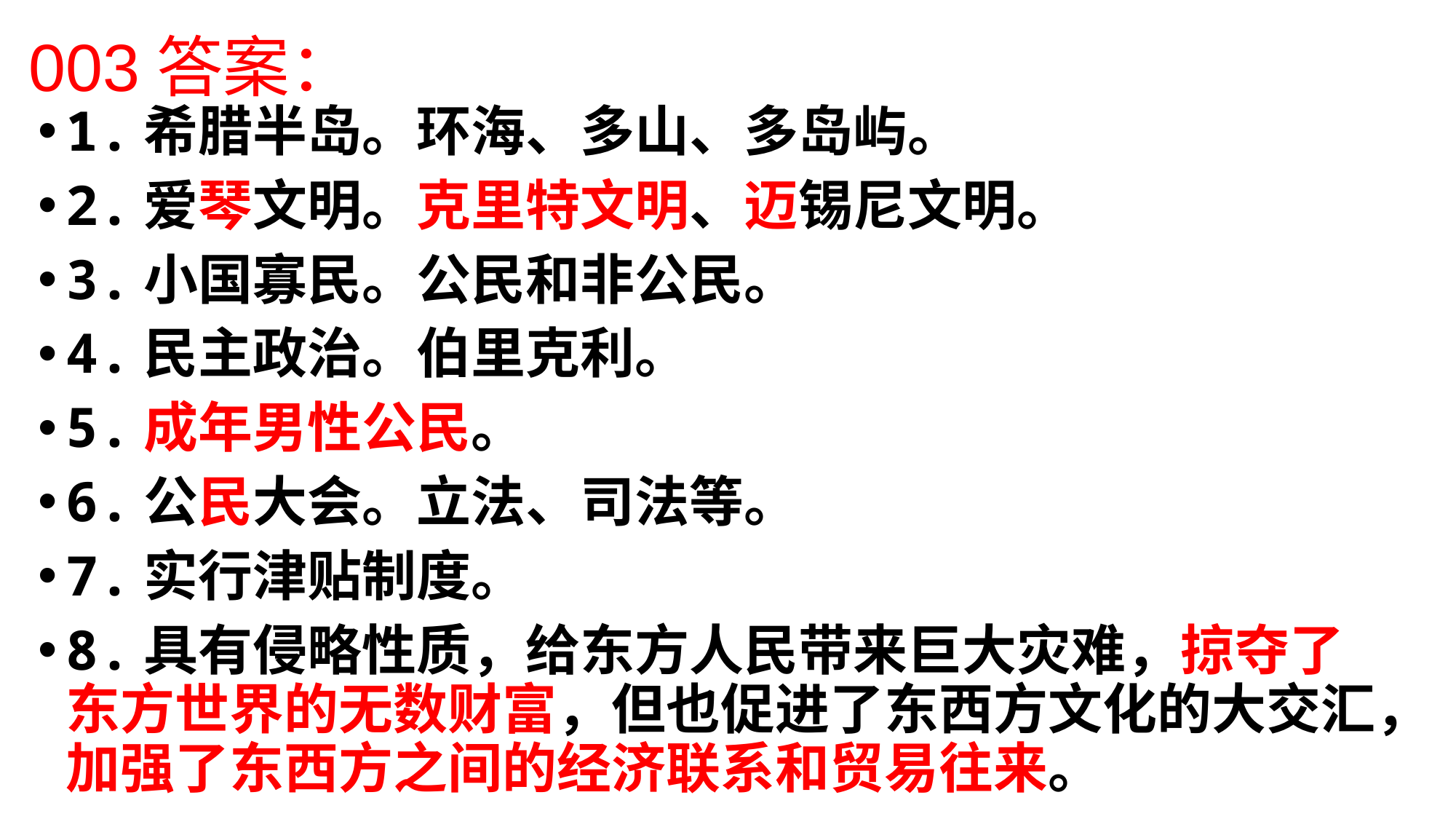

# 003答案：
1.希腊半岛。环海、多山、多岛屿。
2.爱琴文明。克里特文明、迈锡尼文明。
3.小国寡民。公民和非公民。
4.民主政治。伯里克利。
5.成年男性公民。
6.公民大会。立法、司法等。
7.实行津贴制度。
8.具有侵略性质，给东方人民带来巨大灾难，掠夺了东方世界的无数财富，但也促进了东西方文化的大交汇，加强了东西方之间的经济联系和贸易往来。